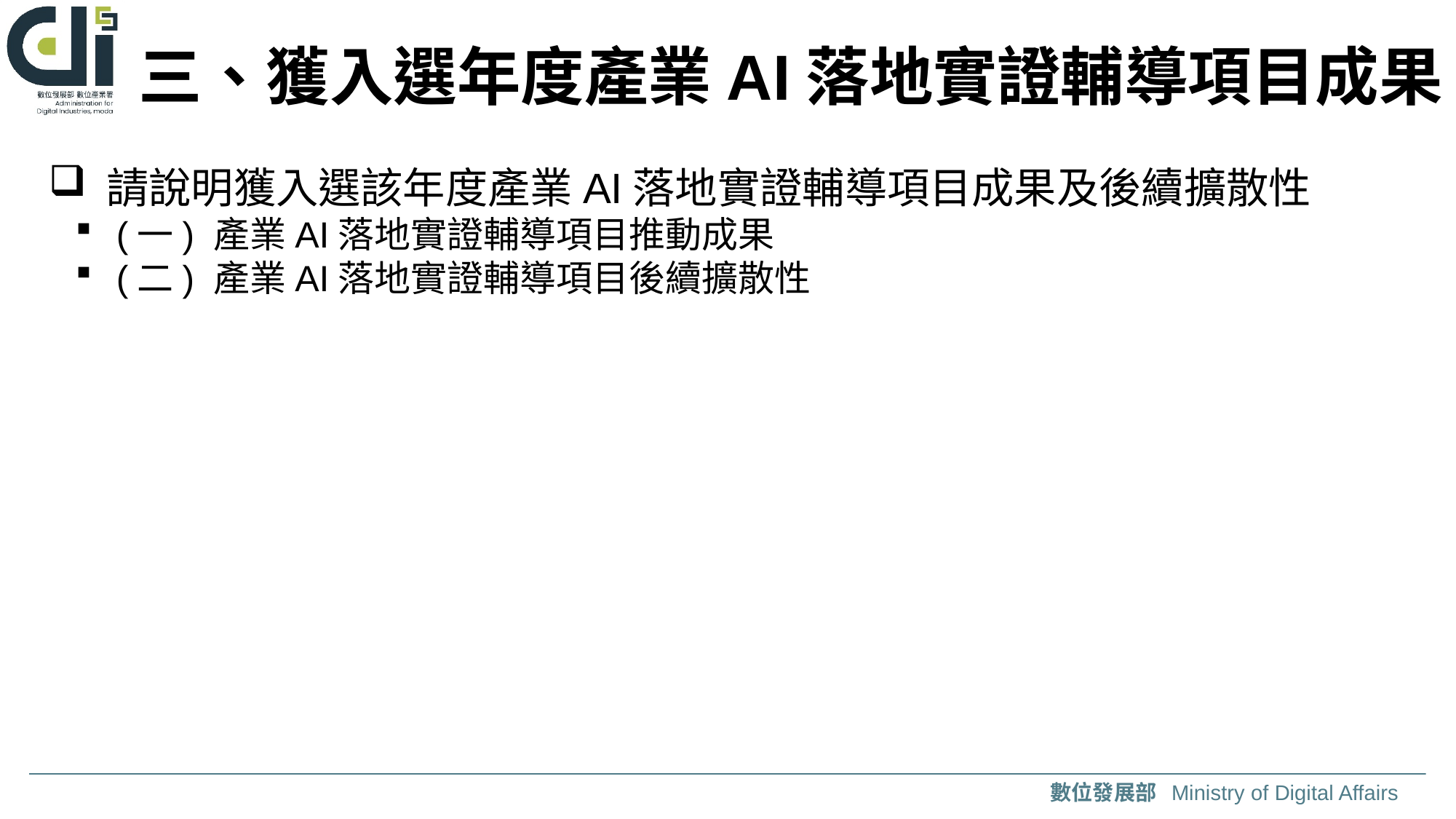

# 三、獲入選年度產業AI落地實證輔導項目成果
 請說明獲入選該年度產業AI落地實證輔導項目成果及後續擴散性
(一) 產業AI落地實證輔導項目推動成果
(二) 產業AI落地實證輔導項目後續擴散性